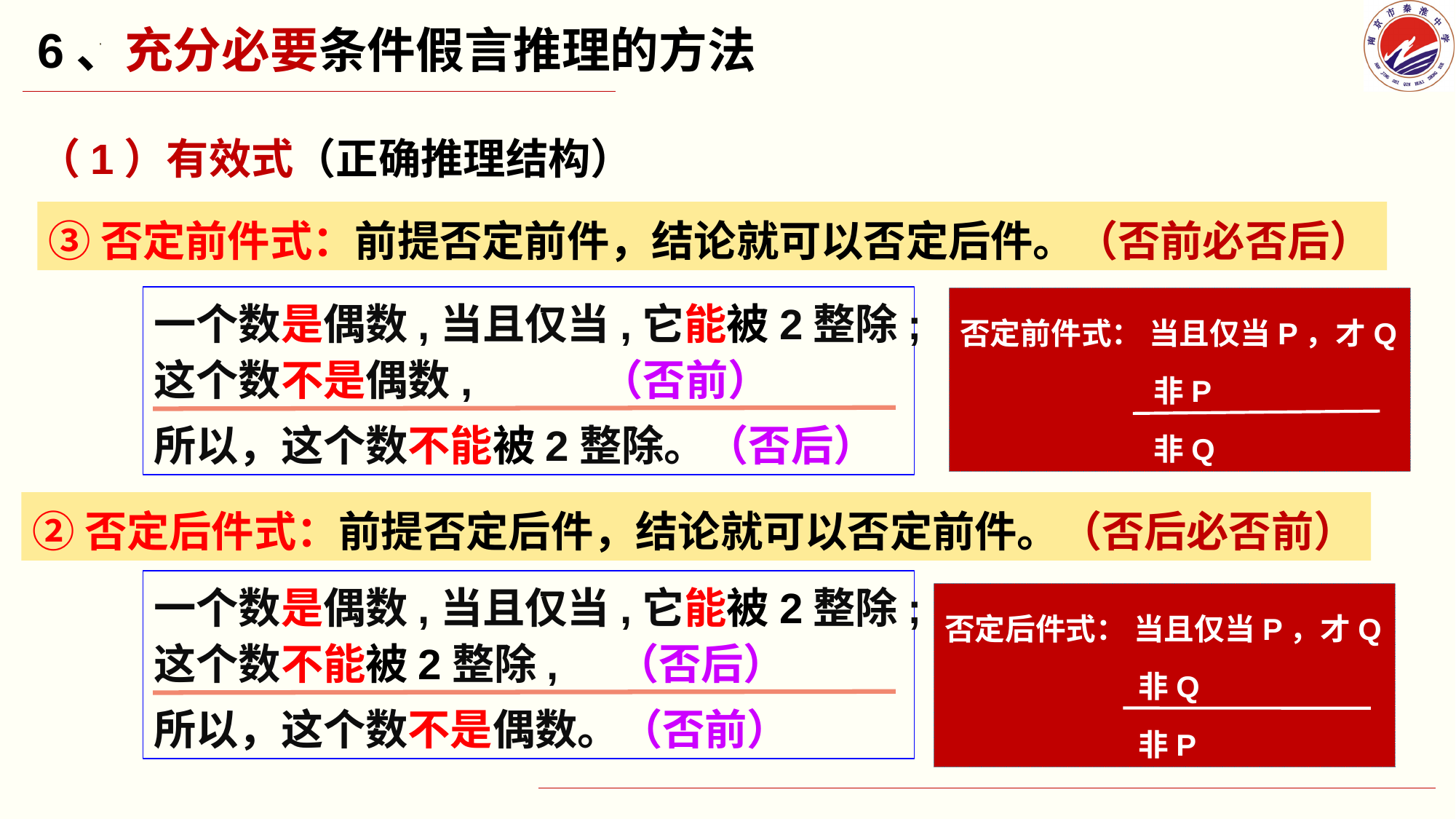

6、充分必要条件假言推理的方法
（1）有效式（正确推理结构）
③否定前件式：前提否定前件，结论就可以否定后件。（否前必否后）
一个数是偶数,当且仅当,它能被2整除;
这个数不是偶数,          （否前）
所以，这个数不能被2整除。（否后）
否定前件式： 当且仅当P，才Q
                           非P
                           非Q
②否定后件式：前提否定后件，结论就可以否定前件。（否后必否前）
一个数是偶数,当且仅当,它能被2整除;
这个数不能被2整除,    （否后）
所以，这个数不是偶数。（否前）
否定后件式： 当且仅当P，才Q
                           非Q
                           非P